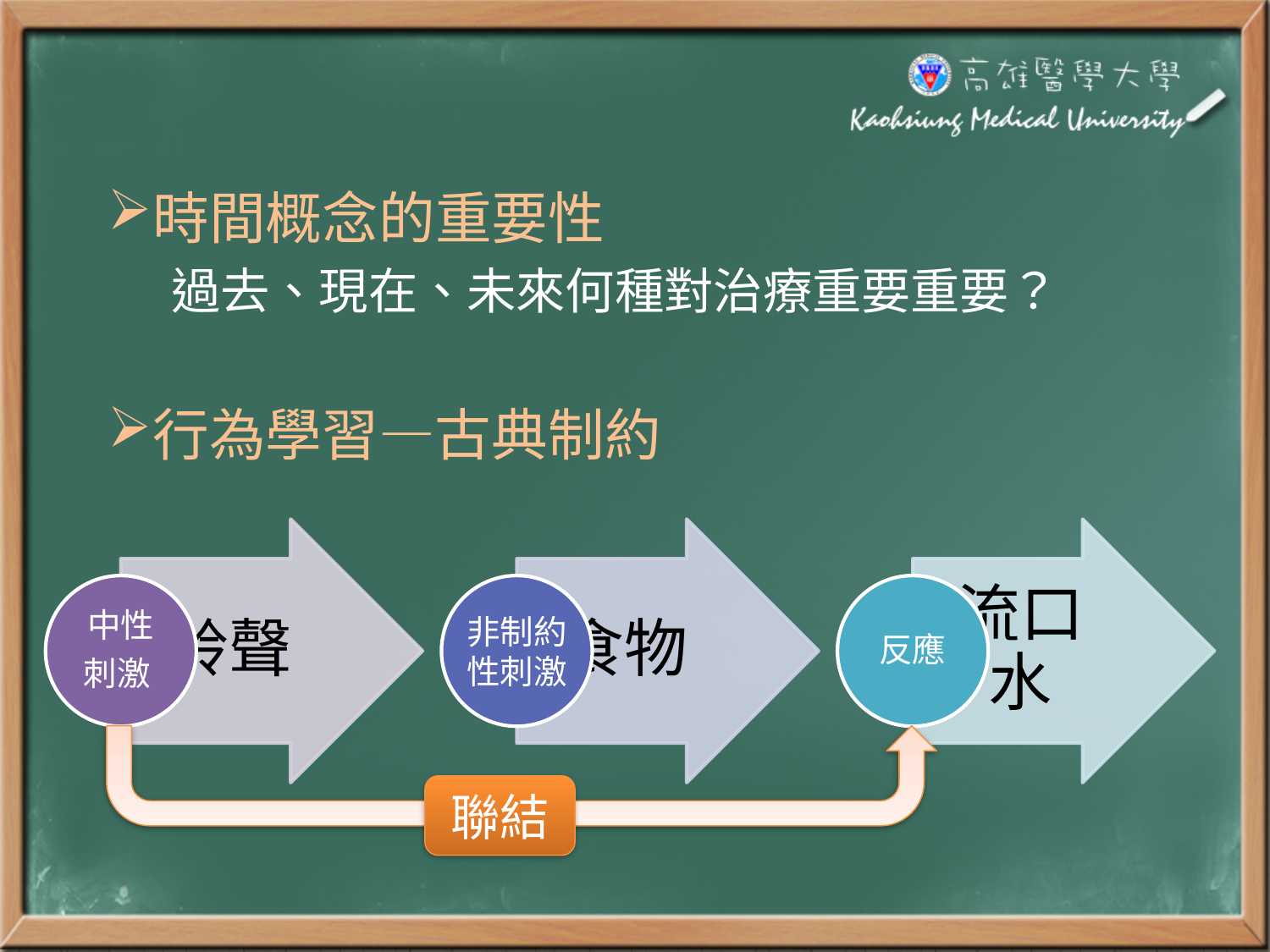

時間概念的重要性
過去、現在、未來何種對治療重要重要？

行為學習—古典制約

鈴聲
中性
刺激
食物
非制約性刺激
流口水
反應

聯結